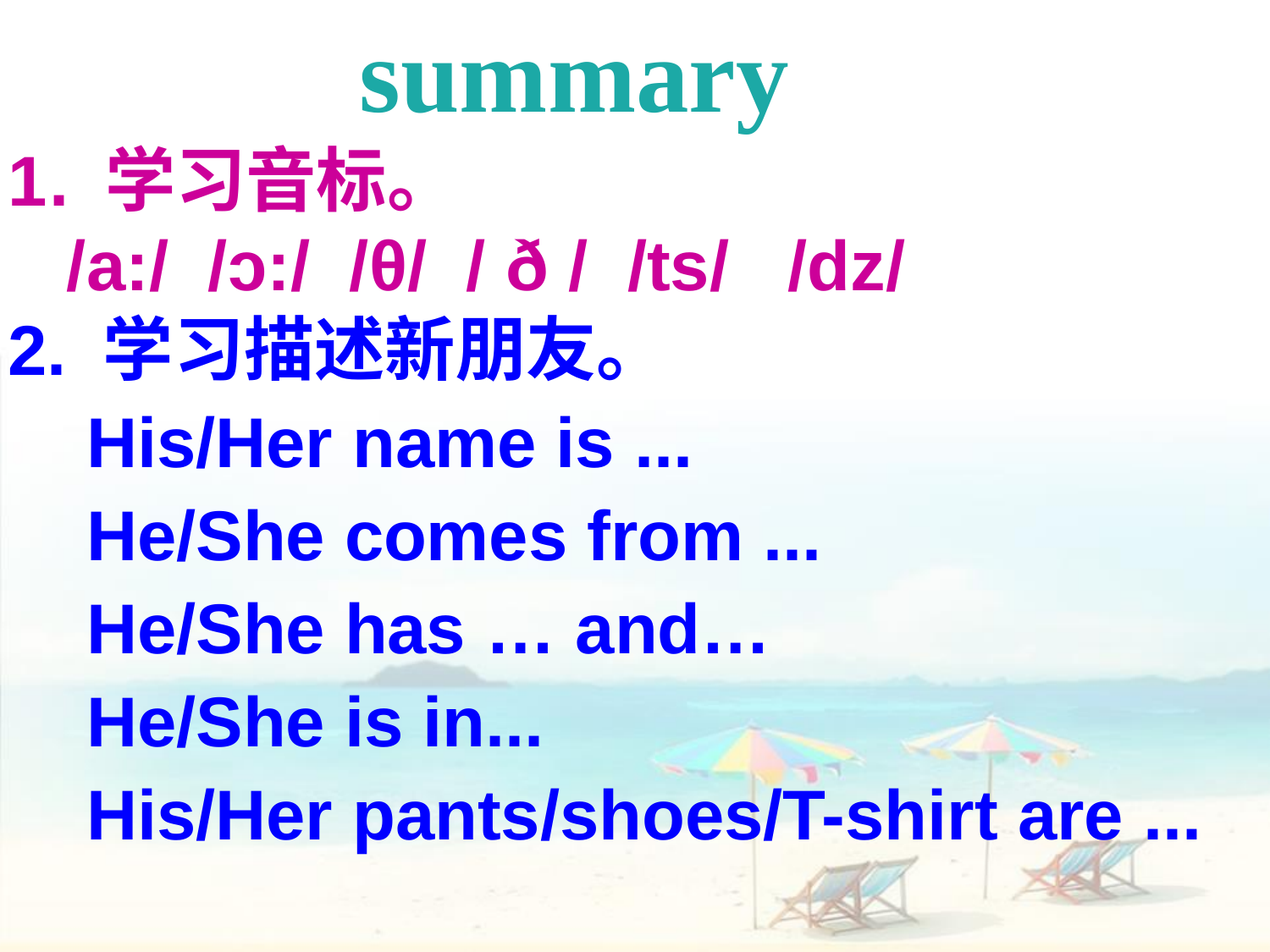

summary

 学习音标。
   /a:/  /ɔ:/  /θ/  / ð /  /ts/   /dz/
2. 学习描述新朋友。
    His/Her name is ...
    He/She comes from ...
    He/She has … and…
    He/She is in...
    His/Her pants/shoes/T-shirt are ...